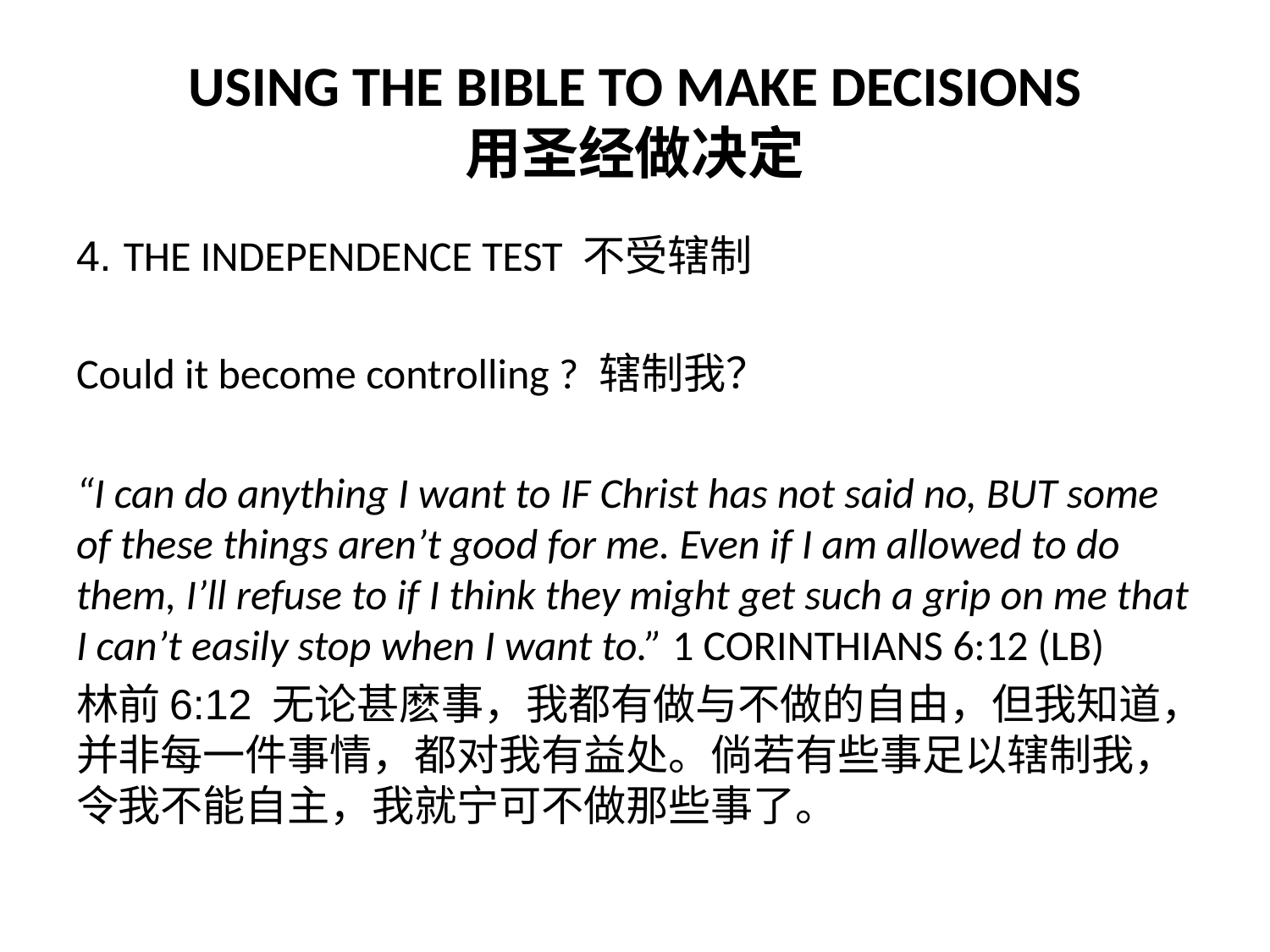

# USING THE BIBLE TO MAKE DECISIONS 用圣经做决定
4. THE INDEPENDENCE TEST 不受辖制

Could it become controlling ? 辖制我？

“I can do anything I want to IF Christ has not said no, BUT some of these things aren’t good for me. Even if I am allowed to do them, I’ll refuse to if I think they might get such a grip on me that I can’t easily stop when I want to.” 1 CORINTHIANS 6:12 (LB)
林前6:12 无论甚麽事，我都有做与不做的自由，但我知道，并非每一件事情，都对我有益处。倘若有些事足以辖制我，令我不能自主，我就宁可不做那些事了。